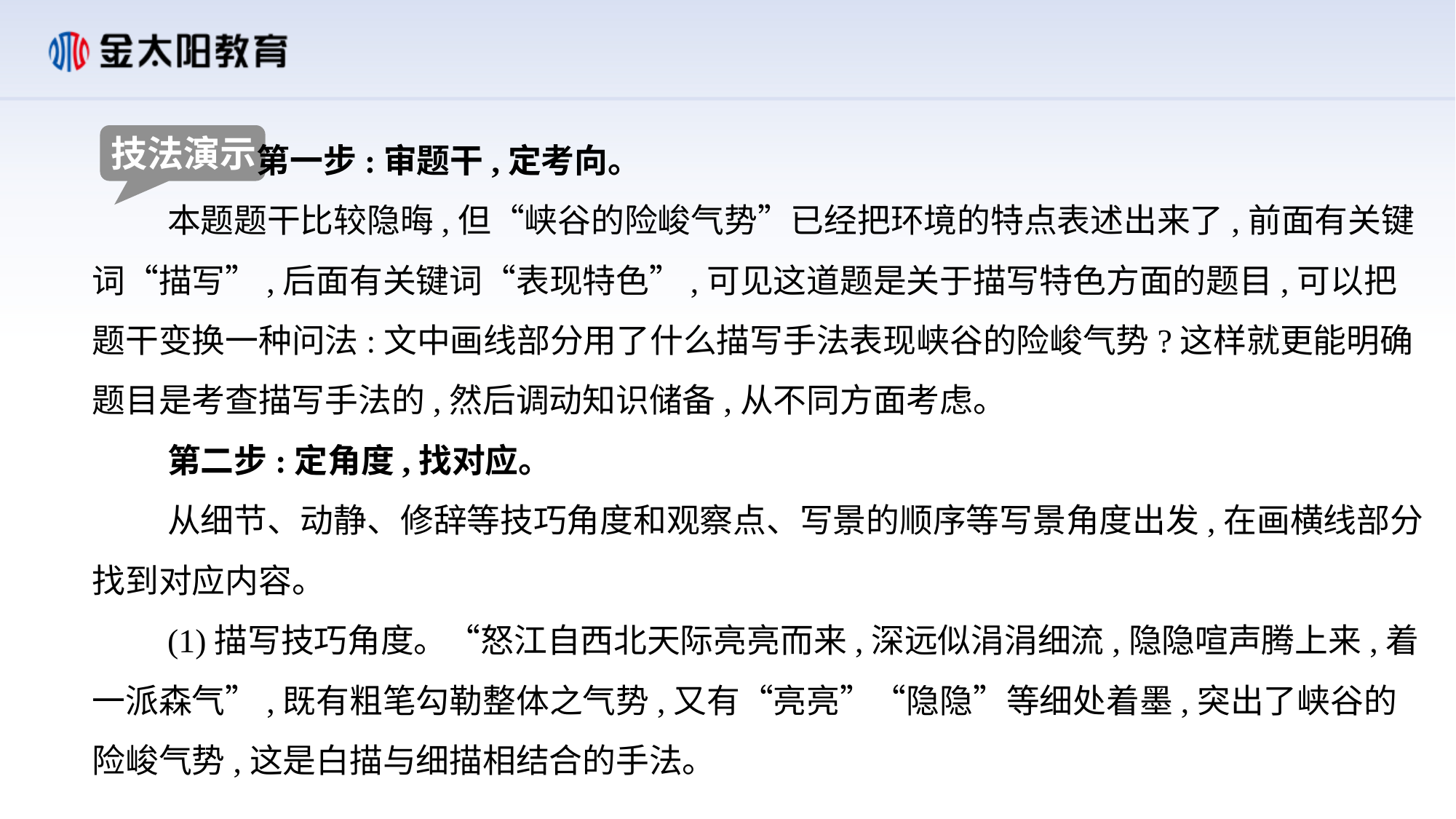

第一步:审题干,定考向。
         本题题干比较隐晦,但“峡谷的险峻气势”已经把环境的特点表述出来了,前面有关键词“描写”,后面有关键词“表现特色”,可见这道题是关于描写特色方面的题目,可以把题干变换一种问法:文中画线部分用了什么描写手法表现峡谷的险峻气势?这样就更能明确题目是考查描写手法的,然后调动知识储备,从不同方面考虑。
         第二步:定角度,找对应。
         从细节、动静、修辞等技巧角度和观察点、写景的顺序等写景角度出发,在画横线部分找到对应内容。
         (1)描写技巧角度。“怒江自西北天际亮亮而来,深远似涓涓细流,隐隐喧声腾上来,着一派森气”,既有粗笔勾勒整体之气势,又有“亮亮”“隐隐”等细处着墨,突出了峡谷的险峻气势,这是白描与细描相结合的手法。